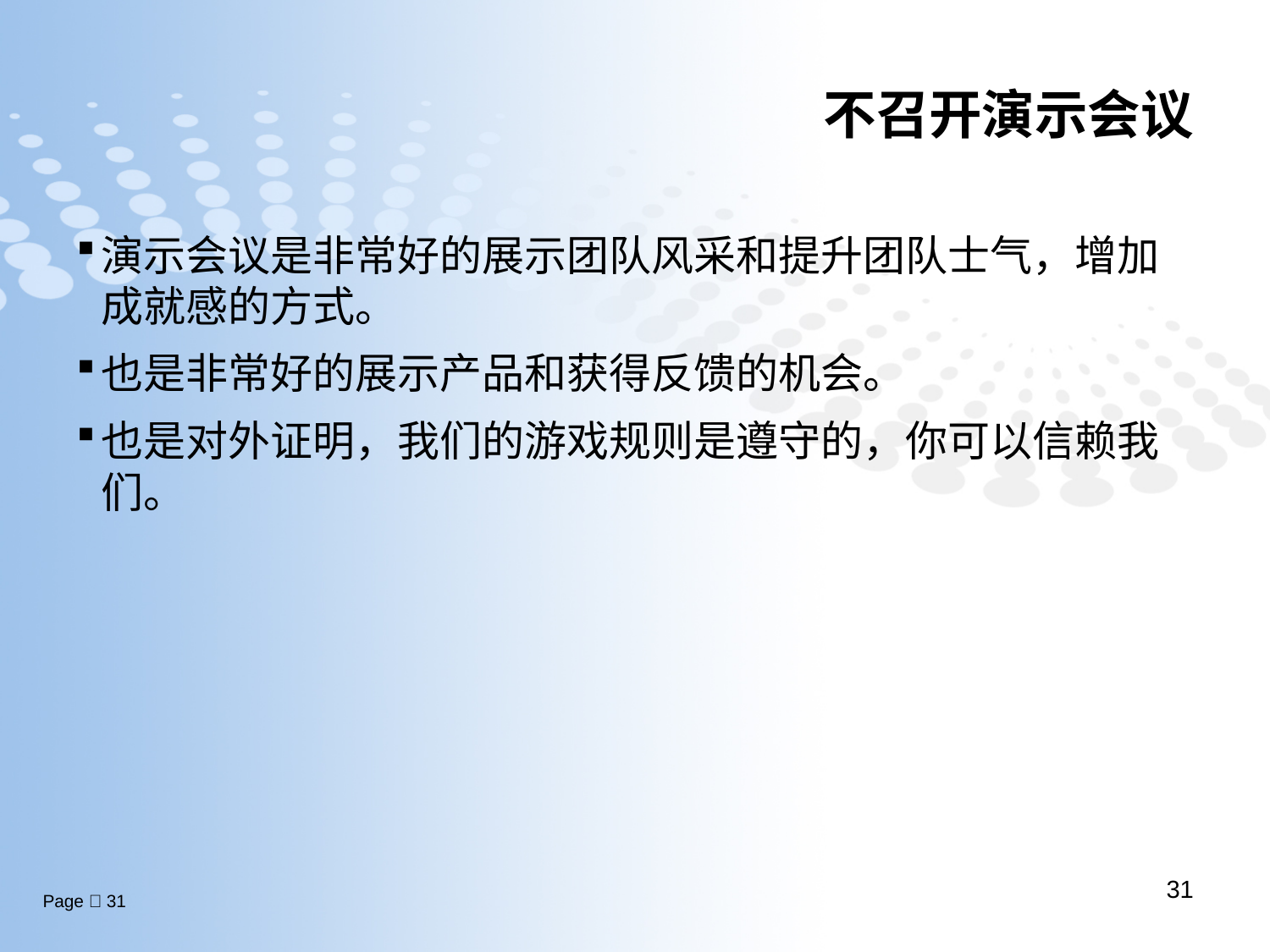

# 不召开演示会议
演示会议是非常好的展示团队风采和提升团队士气，增加成就感的方式。
也是非常好的展示产品和获得反馈的机会。
也是对外证明，我们的游戏规则是遵守的，你可以信赖我们。
31